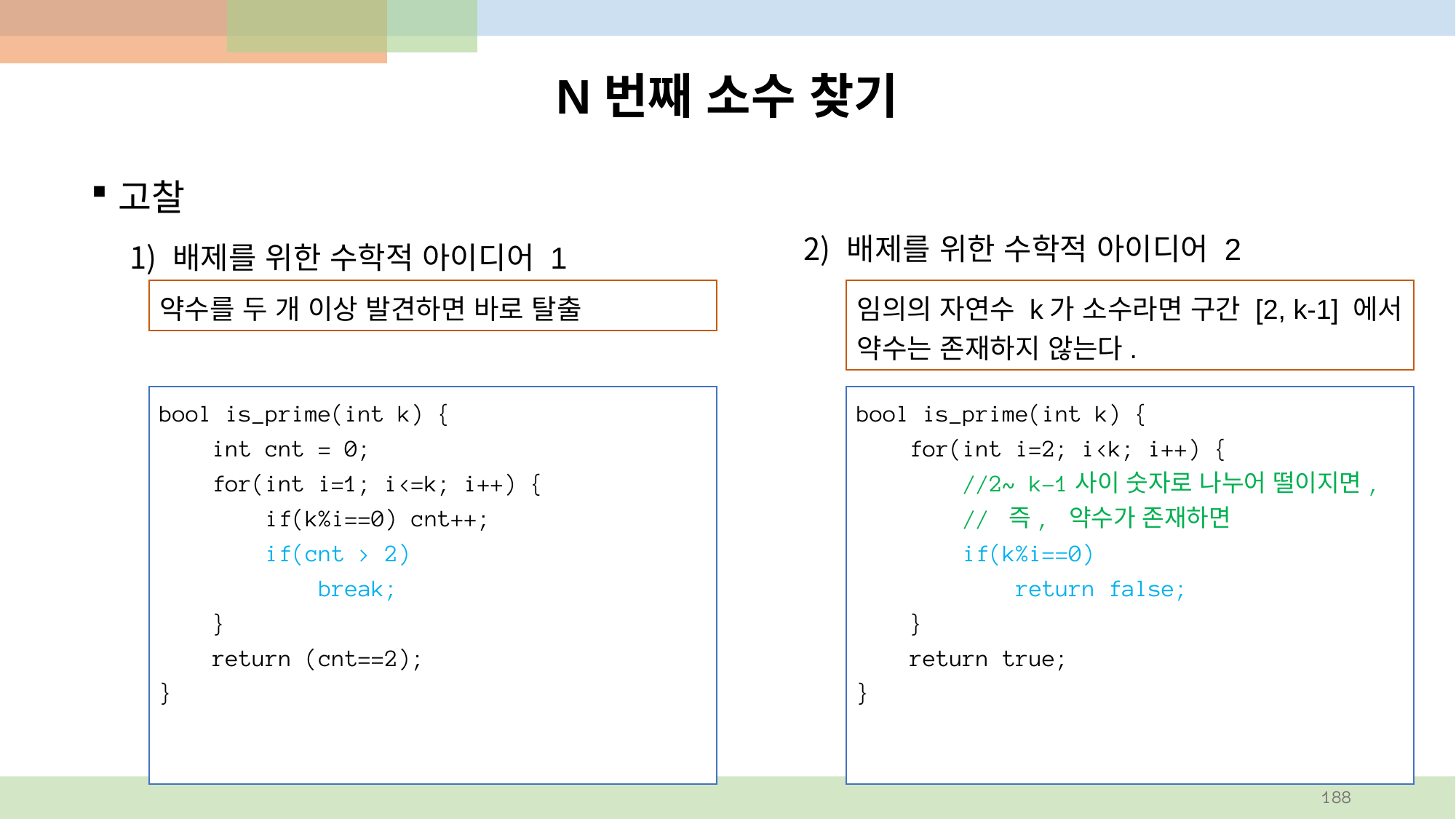

# N번째 소수 찾기

배제를 위한 수학적 아이디어 2

고찰
배제를 위한 수학적 아이디어 1

약수를 두 개 이상 발견하면 바로 탈출
임의의 자연수 k가 소수라면 구간 [2, k-1] 에서 약수는 존재하지 않는다.
bool is_prime(int k) {
    int cnt = 0;
    for(int i=1; i<=k; i++) {
        if(k%i==0) cnt++;
        if(cnt > 2)
            break;
    }
    return (cnt==2);
}
bool is_prime(int k) {
    for(int i=2; i<k; i++) {
        //2~ k-1사이 숫자로 나누어 떨이지면,
        // 즉, 약수가 존재하면
        if(k%i==0)
            return false;
    }
    return true;
}
188
if(cnt>=2 && i<k)